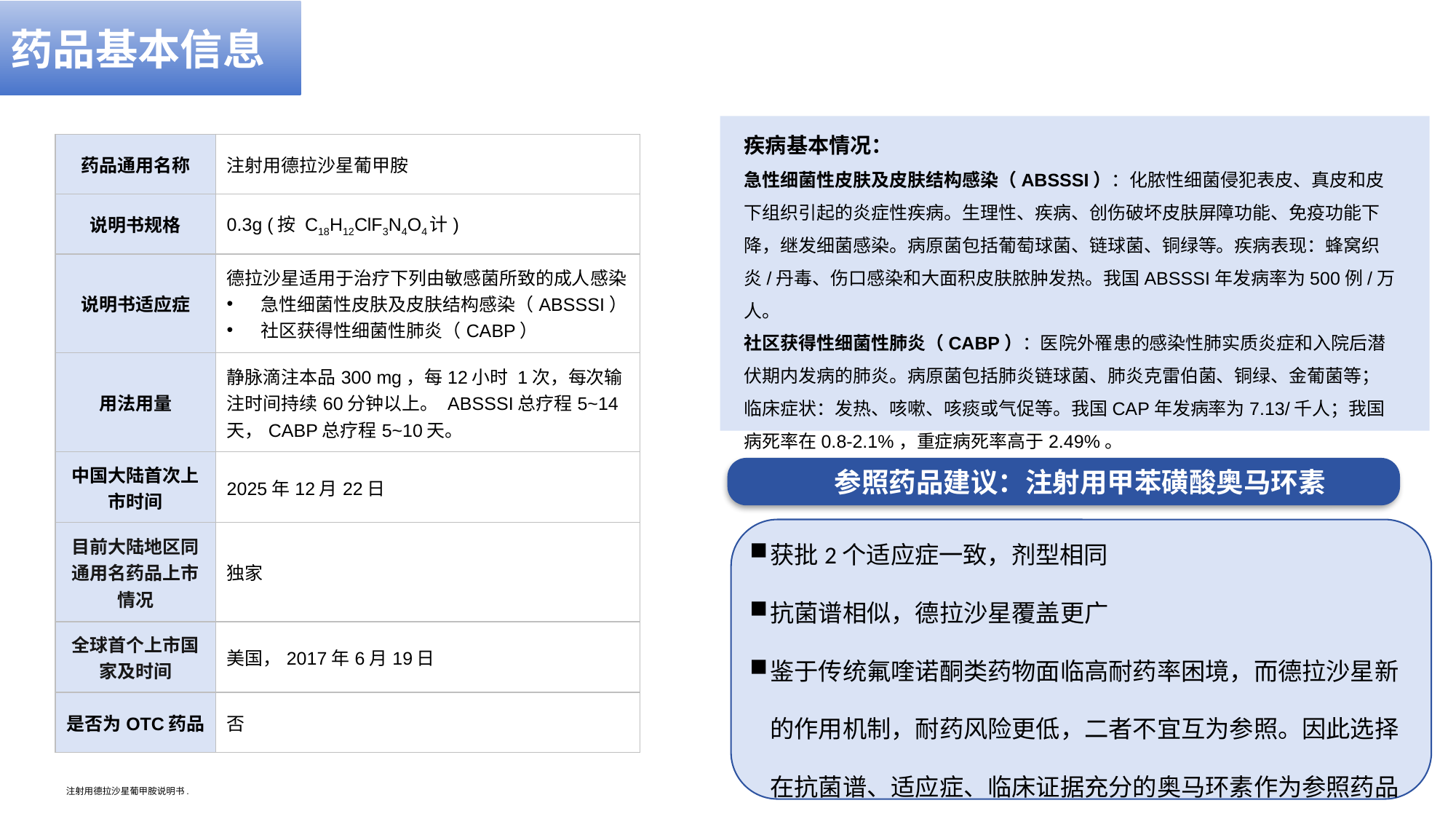

药品基本信息
疾病基本情况：
急性细菌性皮肤及皮肤结构感染（ABSSSI）：化脓性细菌侵犯表皮、真皮和皮下组织引起的炎症性疾病。生理性、疾病、创伤破坏皮肤屏障功能、免疫功能下降，继发细菌感染。病原菌包括葡萄球菌、链球菌、铜绿等。疾病表现：蜂窝织炎/丹毒、伤口感染和大面积皮肤脓肿发热。我国ABSSSI年发病率为500例/万人。
社区获得性细菌性肺炎（CABP）：医院外罹患的感染性肺实质炎症和入院后潜伏期内发病的肺炎。病原菌包括肺炎链球菌、肺炎克雷伯菌、铜绿、金葡菌等；临床症状：发热、咳嗽、咳痰或气促等。我国CAP年发病率为7.13/千人；我国病死率在0.8-2.1%，重症病死率高于2.49%。

| 药品通用名称 | 注射用德拉沙星葡甲胺 |
| --- | --- |
| 说明书规格 | 0.3g (按 C18H12ClF3N4O4计) |
| 说明书适应症 | 德拉沙星适用于治疗下列由敏感菌所致的成人感染 急性细菌性皮肤及皮肤结构感染（ABSSSI） 社区获得性细菌性肺炎（CABP） |
| 用法用量 | 静脉滴注本品300 mg，每12小时 1次，每次输注时间持续60分钟以上。 ABSSSI总疗程5~14天，CABP总疗程5~10天。 |
| 中国大陆首次上市时间 | 2025年12月22日 |
| 目前大陆地区同通用名药品上市情况 | 独家 |
| 全球首个上市国家及时间 | 美国，2017年6月19日 |
| 是否为OTC药品 | 否 |
参照药品建议：注射用甲苯磺酸奥马环素
获批2个适应症一致，剂型相同
抗菌谱相似，德拉沙星覆盖更广
鉴于传统氟喹诺酮类药物面临高耐药率困境，而德拉沙星新的作用机制，耐药风险更低，二者不宜互为参照。因此选择在抗菌谱、适应症、临床证据充分的奥马环素作为参照药品

注射用德拉沙星葡甲胺说明书.